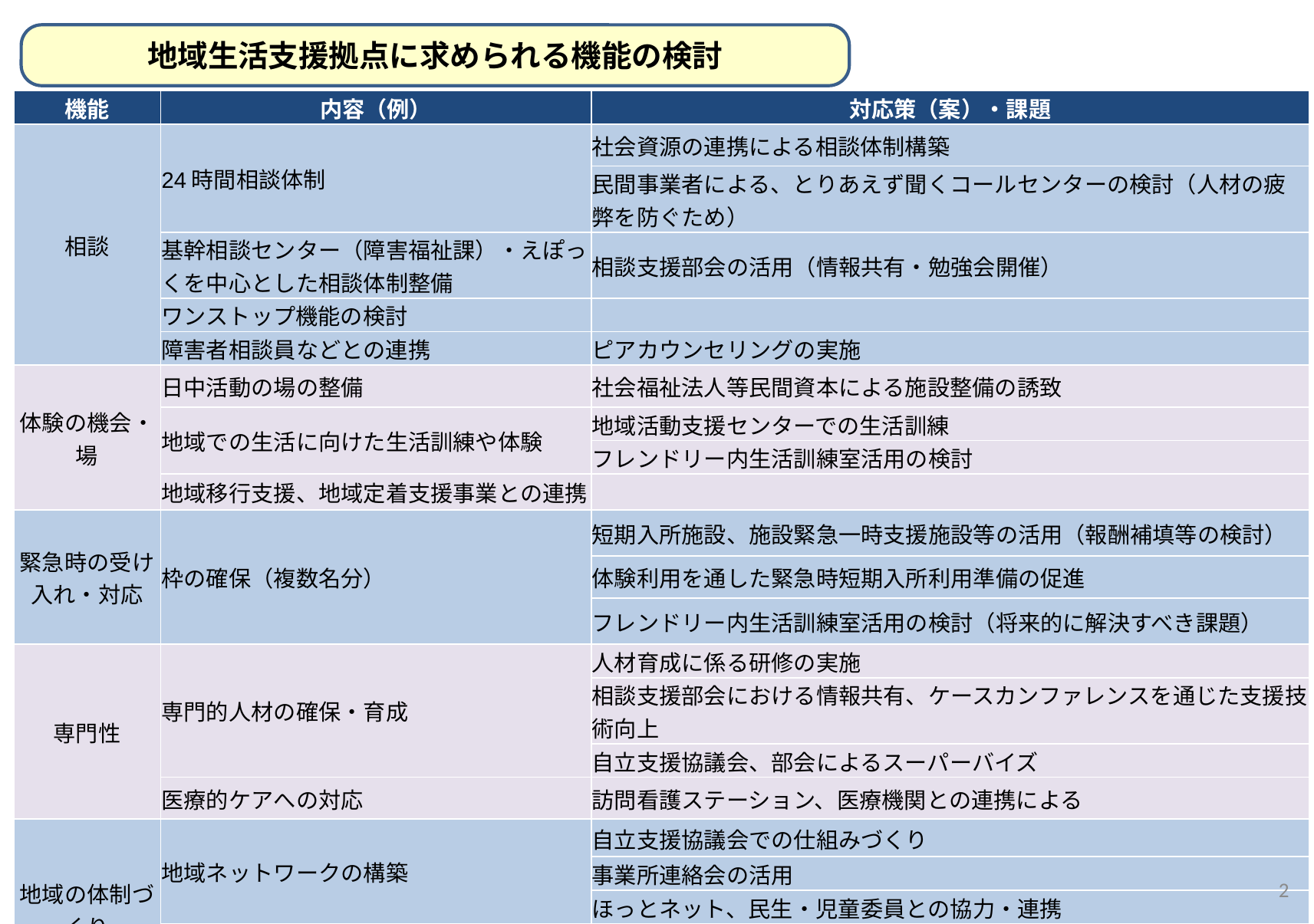

地域生活支援拠点に求められる機能の検討
| 機能 | 内容（例） | 対応策（案）・課題 |
| --- | --- | --- |
| 相談 | 24時間相談体制 | 社会資源の連携による相談体制構築 |
|  |  | 民間事業者による、とりあえず聞くコールセンターの検討（人材の疲弊を防ぐため） |
|  | 基幹相談センター（障害福祉課）・えぽっくを中心とした相談体制整備 | 相談支援部会の活用（情報共有・勉強会開催） |
|  | ワンストップ機能の検討 |  |
|  | 障害者相談員などとの連携 | ピアカウンセリングの実施 |
| 体験の機会・場 | 日中活動の場の整備 | 社会福祉法人等民間資本による施設整備の誘致 |
|  | 地域での生活に向けた生活訓練や体験 | 地域活動支援センターでの生活訓練 |
|  |  | フレンドリー内生活訓練室活用の検討 |
|  | 地域移行支援、地域定着支援事業との連携 |  |
| 緊急時の受け入れ・対応 | 枠の確保（複数名分） | 短期入所施設、施設緊急一時支援施設等の活用（報酬補填等の検討） |
|  |  | 体験利用を通した緊急時短期入所利用準備の促進 |
|  |  | フレンドリー内生活訓練室活用の検討（将来的に解決すべき課題） |
| 専門性 | 専門的人材の確保・育成 | 人材育成に係る研修の実施 |
|  |  | 相談支援部会における情報共有、ケースカンファレンスを通じた支援技術向上 |
|  |  | 自立支援協議会、部会によるスーパーバイズ |
|  | 医療的ケアへの対応 | 訪問看護ステーション、医療機関との連携による |
| 地域の体制づくり | 地域ネットワークの構築 | 自立支援協議会での仕組みづくり |
|  |  | 事業所連絡会の活用 |
|  |  | ほっとネット、民生・児童委員との協力・連携 |
|  | コーディネーターの設置 |  |
|  | ボランティアの活用 | ボランティアセンター（社会福祉協議会）との連携 |
2